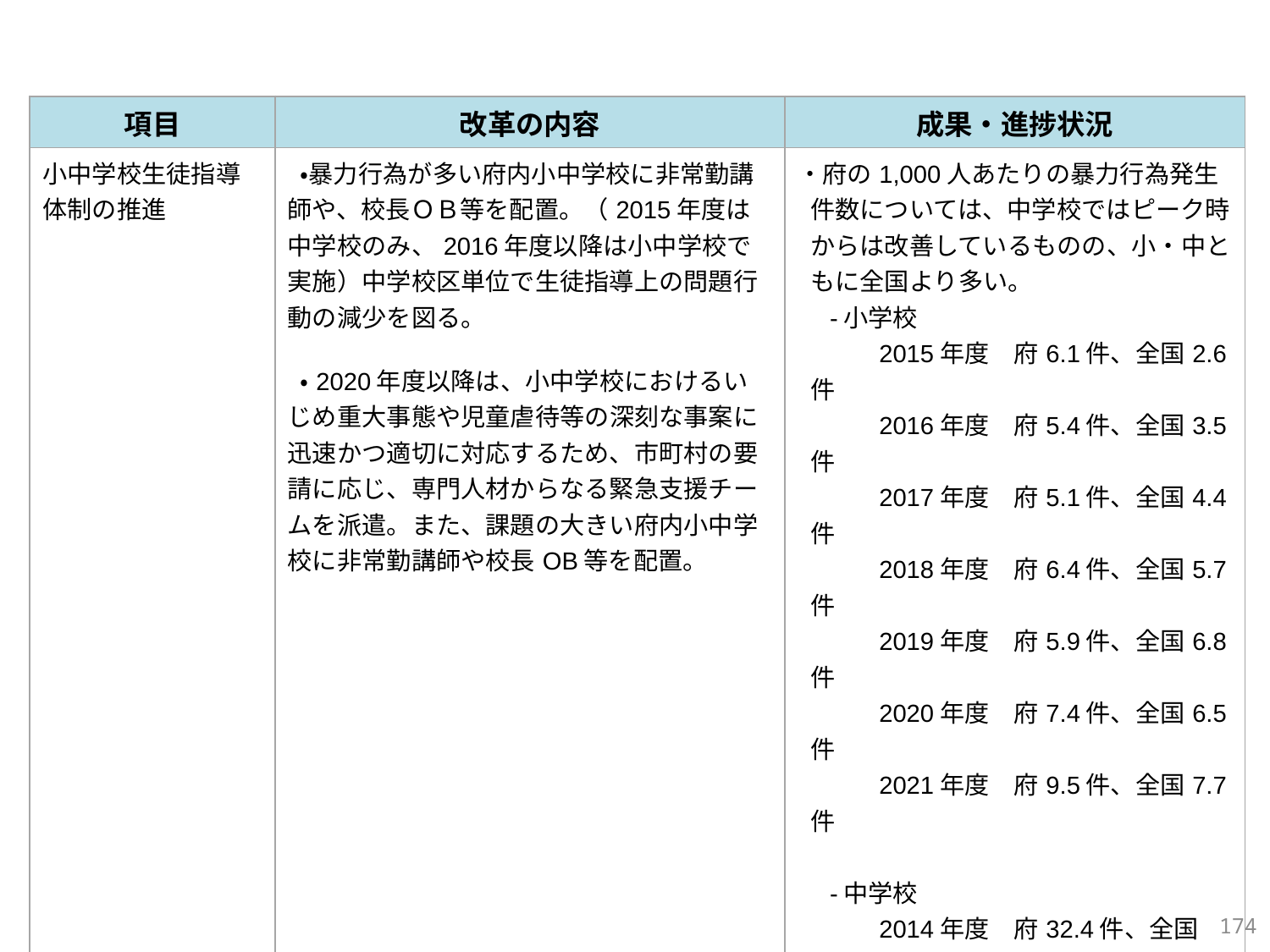

■改革の内容と進捗状況
| 項目 | 改革の内容 | 成果・進捗状況 |
| --- | --- | --- |
| 小中学校生徒指導体制の推進 | ・暴力行為が多い府内小中学校に非常勤講師や、校長ＯＢ等を配置。（2015年度は中学校のみ、2016年度以降は小中学校で実施）中学校区単位で生徒指導上の問題行動の減少を図る。 ・2020年度以降は、小中学校におけるいじめ重大事態や児童虐待等の深刻な事案に迅速かつ適切に対応するため、市町村の要請に応じ、専門人材からなる緊急支援チームを派遣。また、課題の大きい府内小中学校に非常勤講師や校長OB等を配置。 | ・府の1,000人あたりの暴力行為発生件数については、中学校ではピーク時からは改善しているものの、小・中ともに全国より多い。 　-小学校 　　　2015年度　府6.1件、全国2.6件 　　　2016年度　府5.4件、全国3.5件 　　　2017年度　府5.1件、全国4.4件 　　　2018年度　府6.4件、全国5.7件 　　　2019年度　府5.9件、全国6.8件 　　　2020年度　府7.4件、全国6.5件 　　　2021年度　府9.5件、全国7.7件 　　 　-中学校 　　　2014年度　府32.4件、全国10.7件 　　　2015年度　府28.2件、全国10.0件 　　　2016年度　府21.2件、全国9.2件 　　　2017年度　府17.3件、全国8.9件 　　　2018年度　府15.7件、全国9.3件 　　　2019年度　府13.7件、全国9.1件 　　　2020年度　府12.6件、全国6.9件 　　　2021年度　府14.9件、全国7.9件 |
174